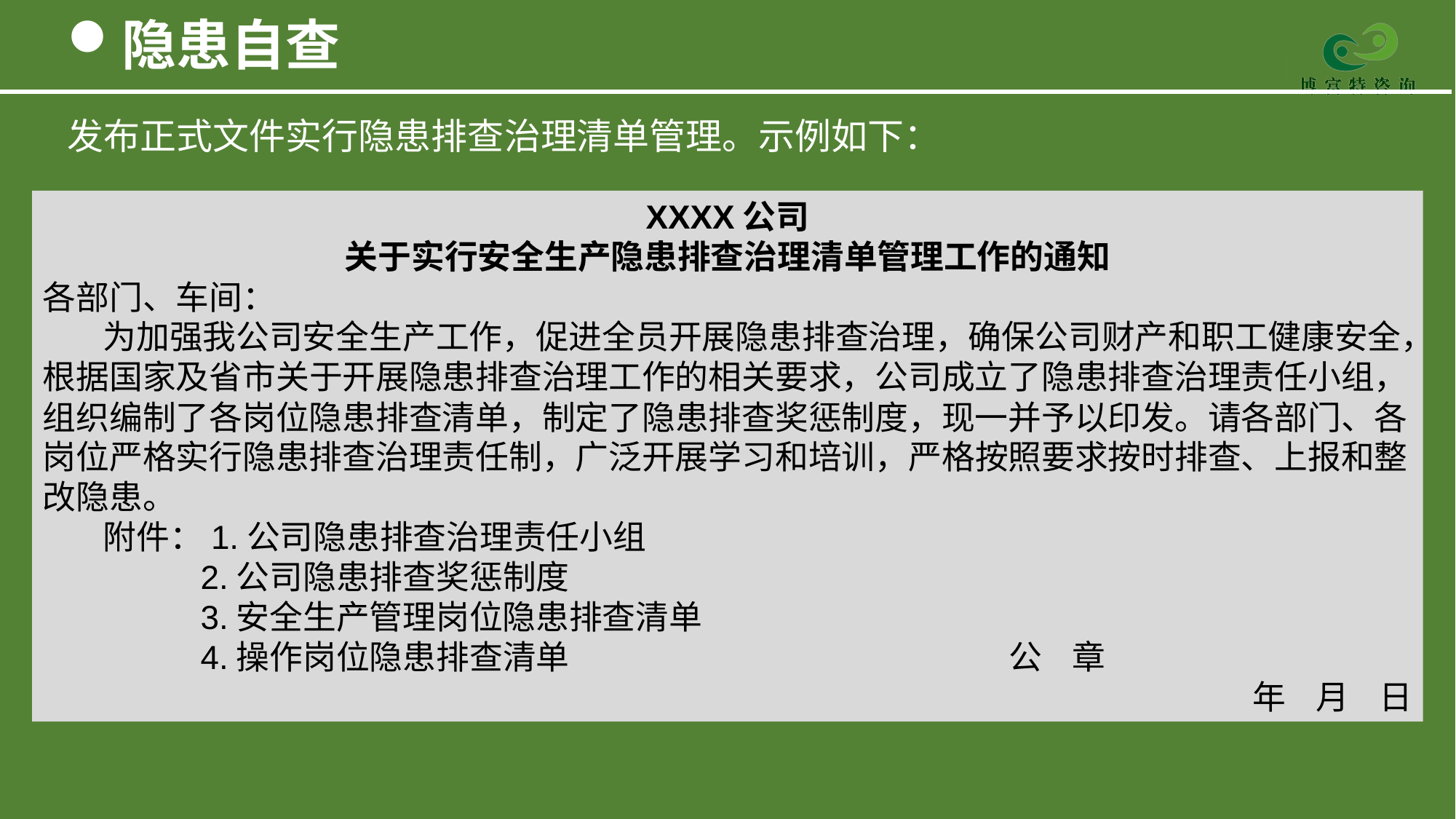

隐患自查
发布正式文件实行隐患排查治理清单管理。示例如下：
XXXX公司
关于实行安全生产隐患排查治理清单管理工作的通知
各部门、车间：
       为加强我公司安全生产工作，促进全员开展隐患排查治理，确保公司财产和职工健康安全，根据国家及省市关于开展隐患排查治理工作的相关要求，公司成立了隐患排查治理责任小组，组织编制了各岗位隐患排查清单，制定了隐患排查奖惩制度，现一并予以印发。请各部门、各岗位严格实行隐患排查治理责任制，广泛开展学习和培训，严格按照要求按时排查、上报和整改隐患。
       附件：1.公司隐患排查治理责任小组
                 2.公司隐患排查奖惩制度
                 3.安全生产管理岗位隐患排查清单
                 4.操作岗位隐患排查清单                                                           公    章
                                              年    月    日